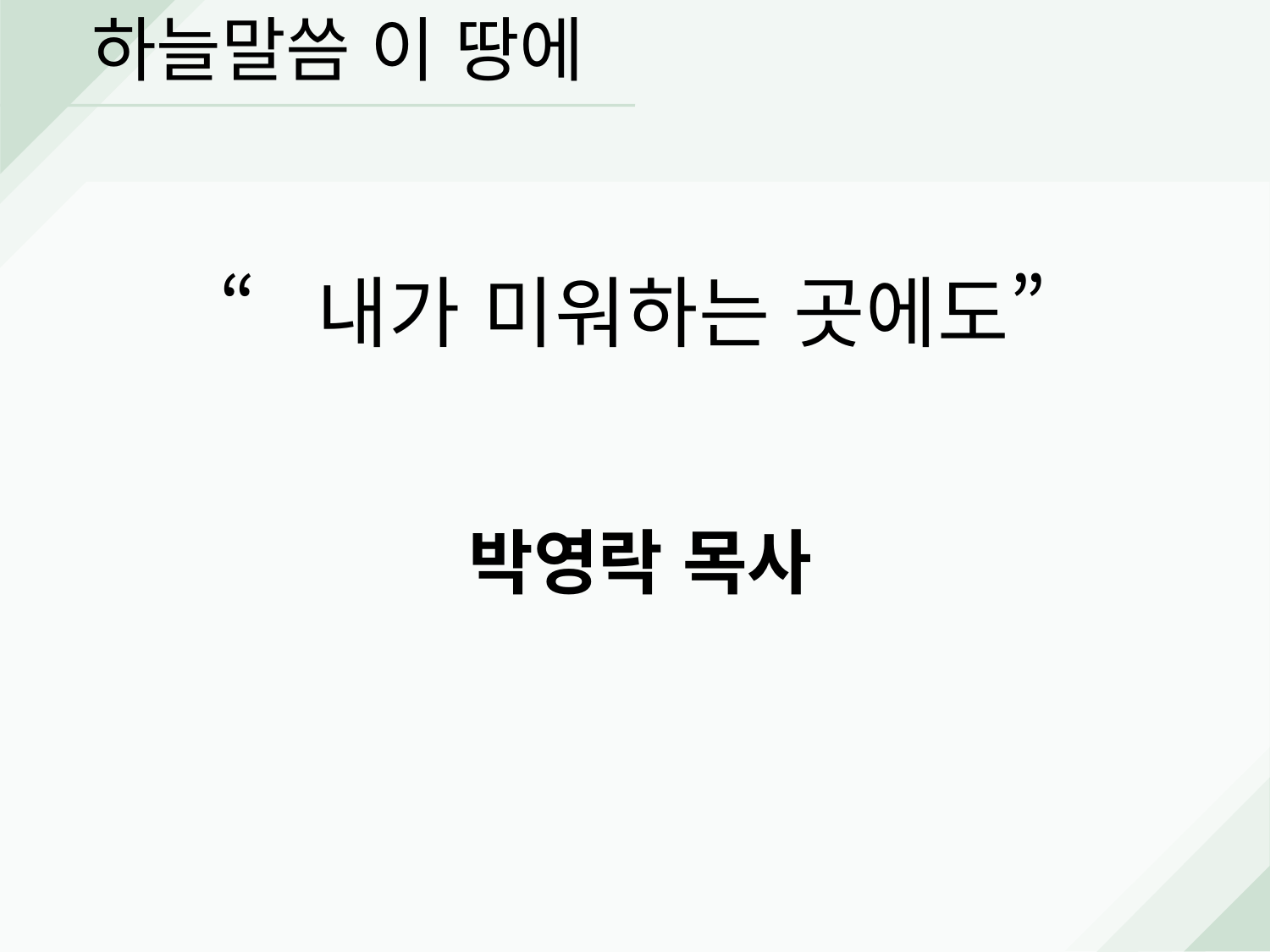

하늘말씀 이 땅에

“내가 미워하는 곳에도”
박영락 목사